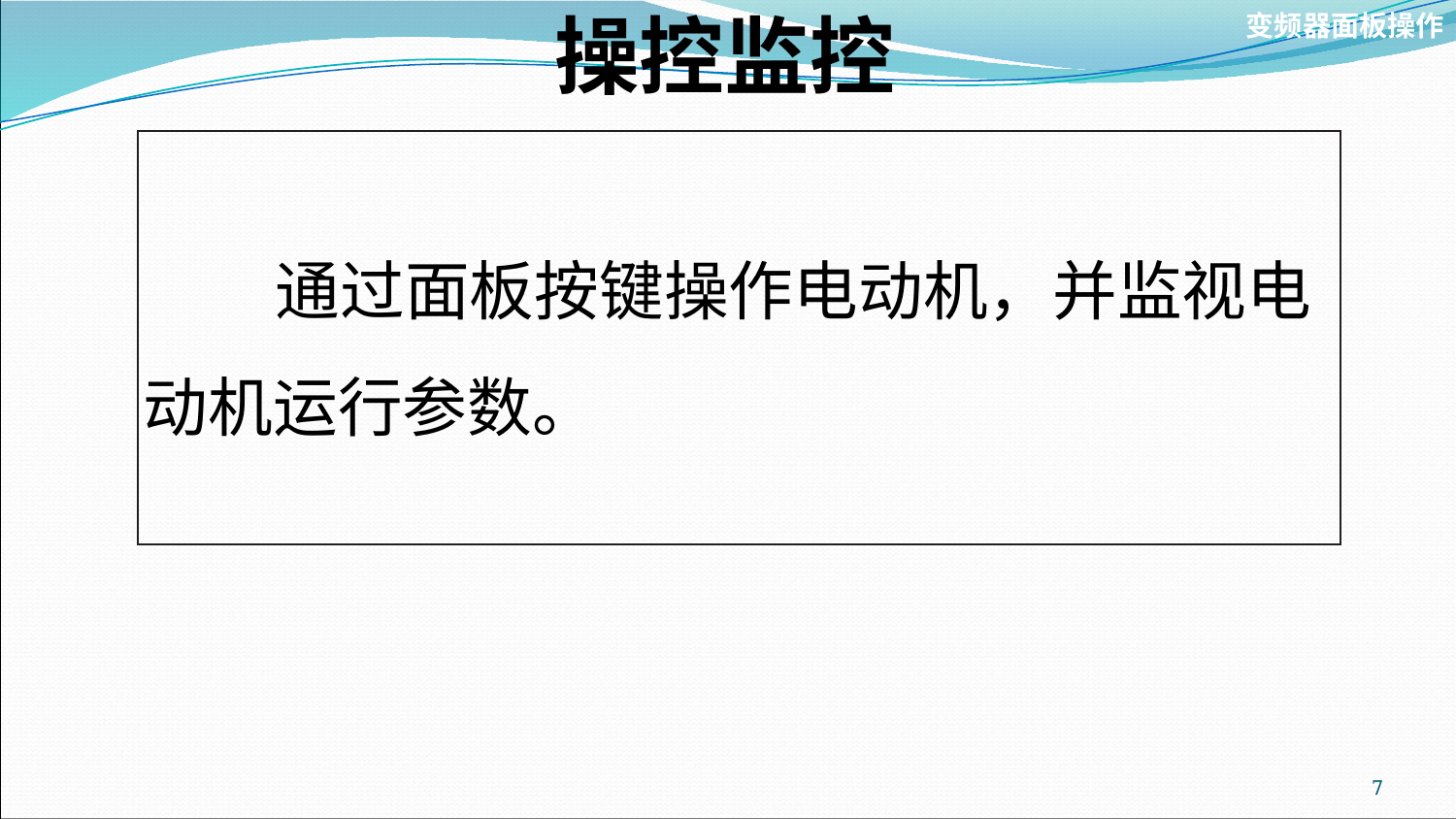

变频器面板操作
操控监控

        通过面板按键操作电动机，并监视电动机运行参数。
7